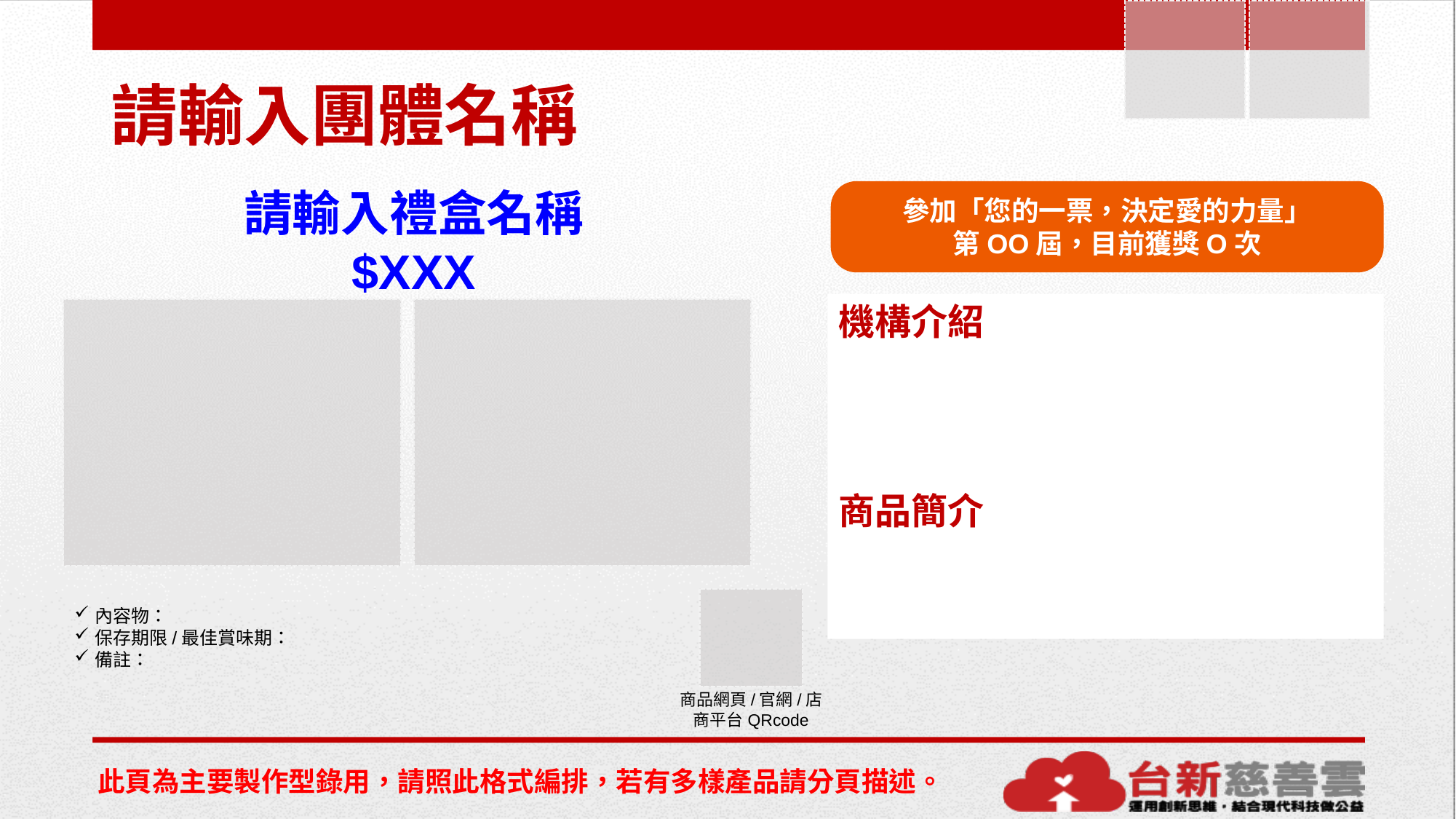

# 請輸入團體名稱
請輸入禮盒名稱
$XXX
參加「您的一票，決定愛的力量」
第OO屆，目前獲獎O次
機構介紹

商品簡介

內容物：
保存期限/最佳賞味期：
備註：
商品網頁/官網/店商平台QRcode
此頁為主要製作型錄用，請照此格式編排，若有多樣產品請分頁描述。